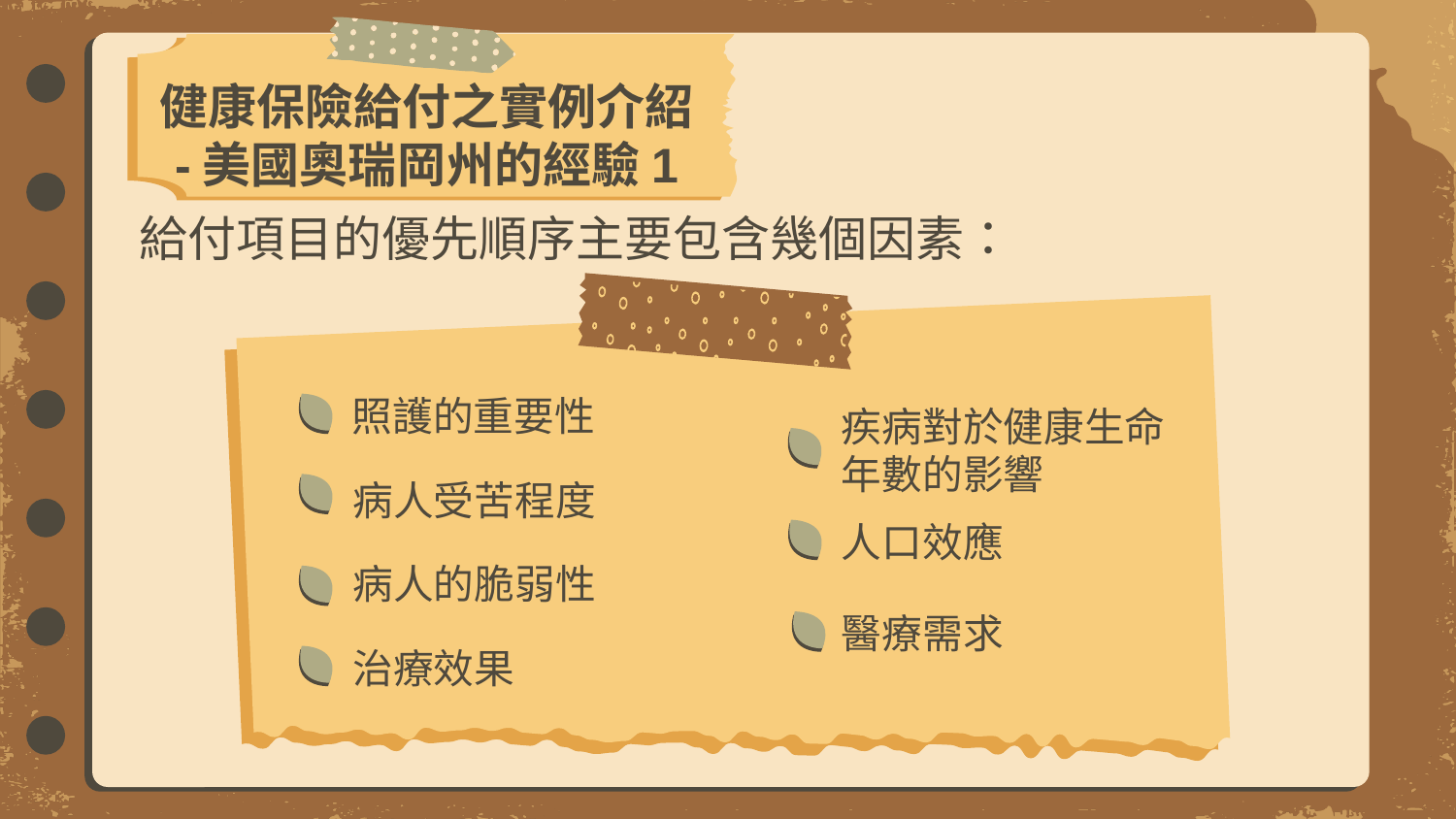

# 健康保險給付之實例介紹 -美國奧瑞岡州的經驗1
給付項目的優先順序主要包含幾個因素：

照護的重要性

疾病對於健康生命
年數的影響

病人受苦程度

人口效應

病人的脆弱性

醫療需求

治療效果